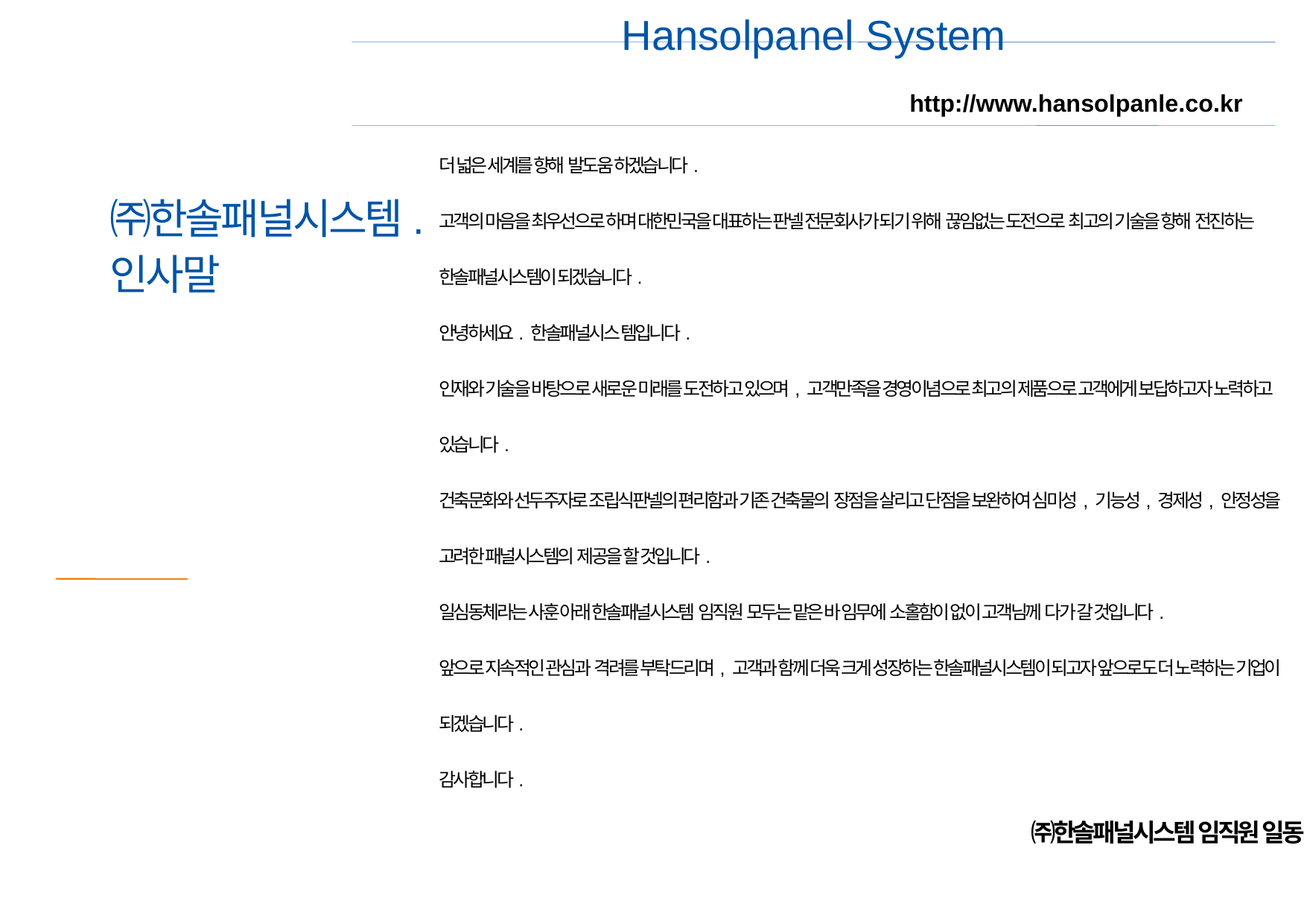

Hansolpanel System
http://www.hansolpanle.co.kr
더 넓은 세계를 향해  발도움 하겠습니다.
고객의 마음을 최우선으로 하며 대한민국을 대표하는 판넬 전문회사가 되기 위해  끊임없는 도전으로  최고의 기술을 향해  전진하는 한솔패널시스템이 되겠습니다.
안녕하세요. 한솔패널시스 템입니다.
인재와 기술을 바탕으로 새로운 미래를 도전하고 있으며, 고객만족을 경영이념으로 최고의 제품으로 고객에게 보답하고자 노력하고 있습니다.
건축문화와 선두주자로 조립식판넬의 편리함과 기존 건축물의  장점을 살리고 단점을 보완하여 심미성, 기능성, 경제성, 안정성을 고려한 패널시스템의  제공을 할 것입니다.
일심동체라는 사훈 아래 한솔패널시스템  임직원  모두는 맡은 바 임무에  소홀함이 없이 고객님께  다가 갈 것입니다.
앞으로 지속적인 관심과  격려를 부탁드리며, 고객과 함께 더욱 크게 성장하는 한솔패널시스템이 되고자 앞으로도 더 노력하는 기업이 되겠습니다.
감사합니다.
㈜한솔패널시스템 임직원 일동
㈜한솔패널시스템.
인사말